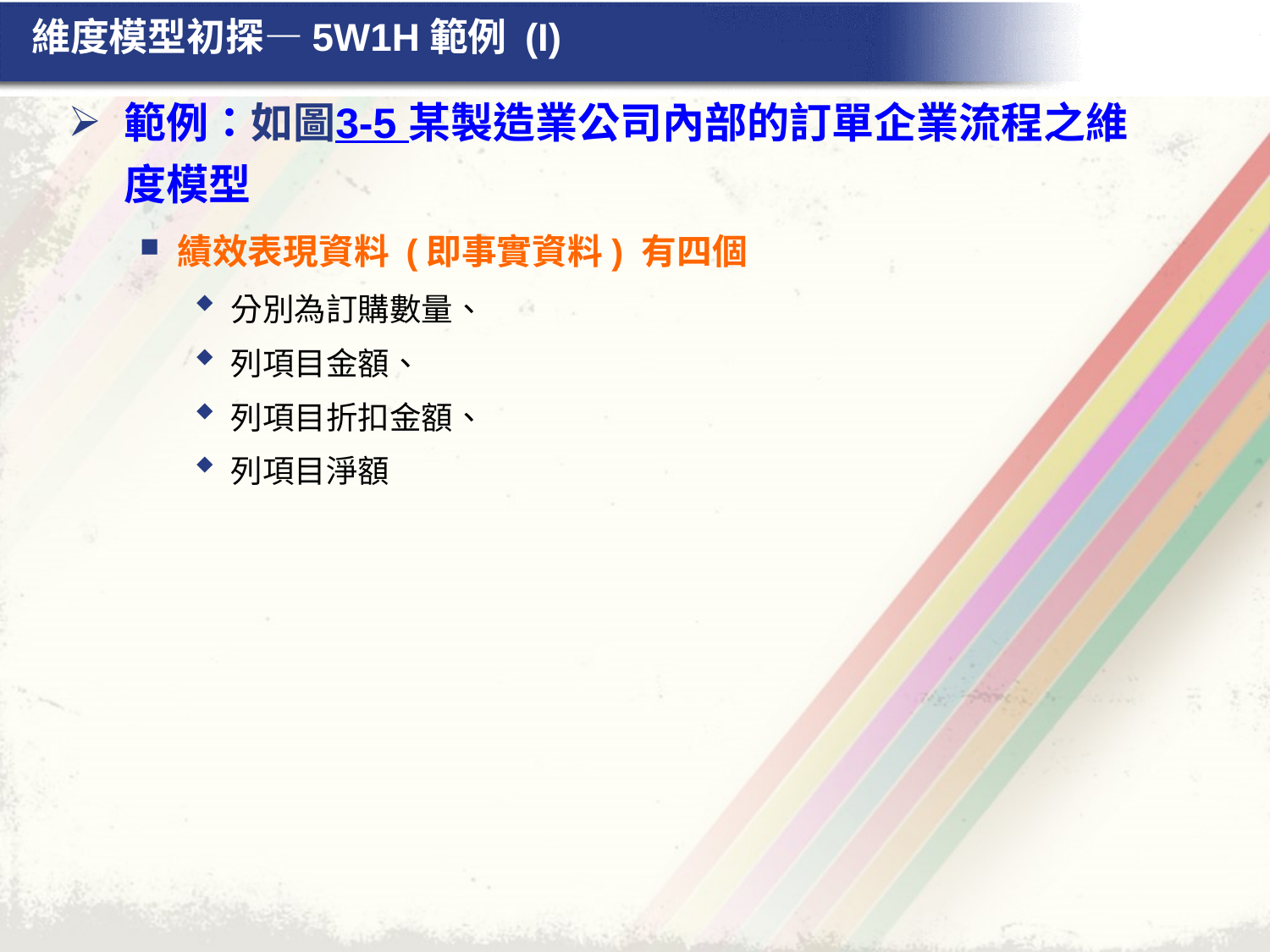

# 維度模型初探—5W1H範例 (I)
範例：如圖3-5 某製造業公司內部的訂單企業流程之維度模型
績效表現資料 (即事實資料) 有四個
分別為訂購數量、
列項目金額、
列項目折扣金額、
列項目淨額